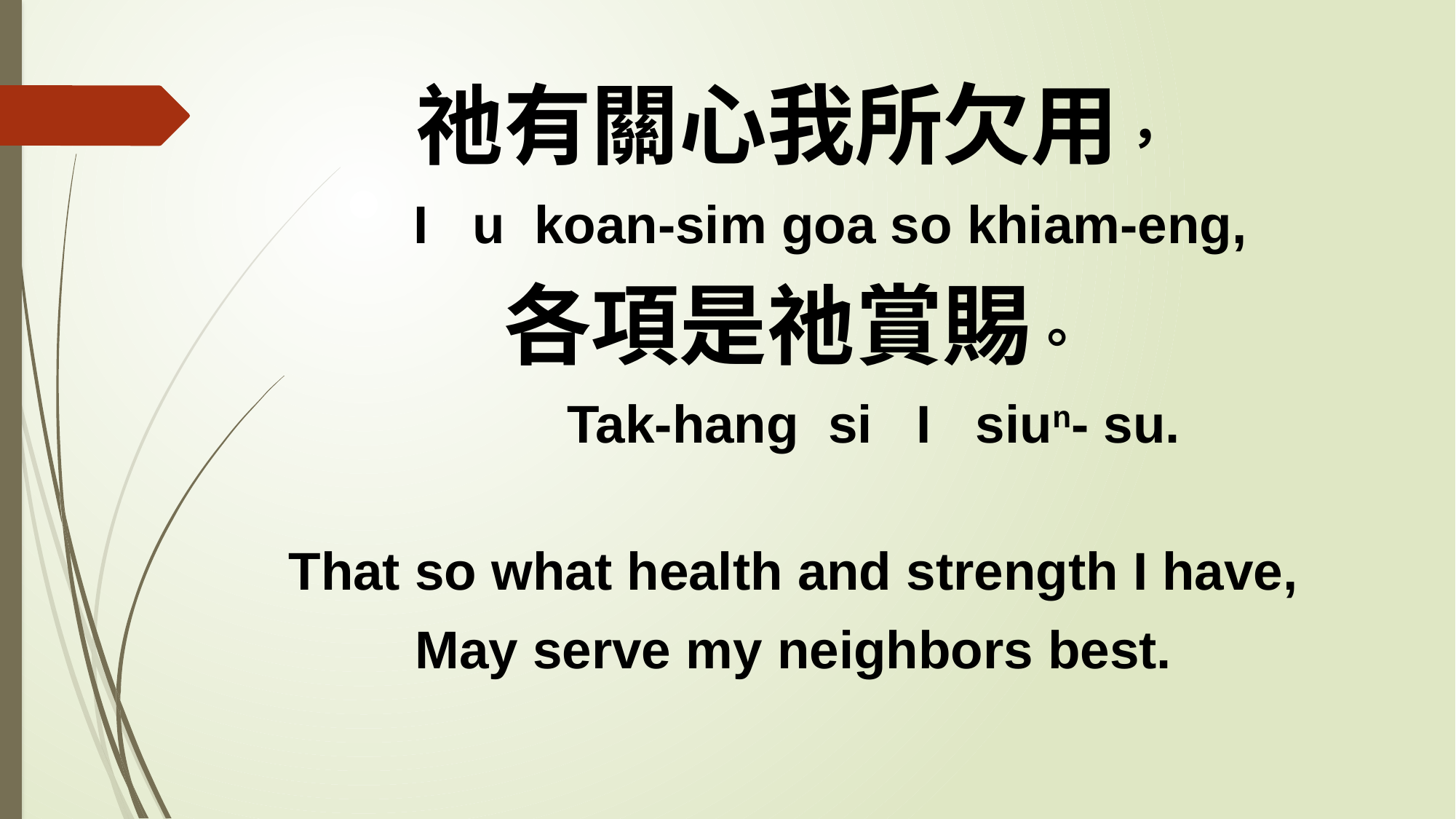

祂有關心我所欠用，
     I   u  koan-sim goa so khiam-eng,
各項是祂賞賜。
                    Tak-hang  si   I   siun- su.

That so what health and strength I have,
May serve my neighbors best.